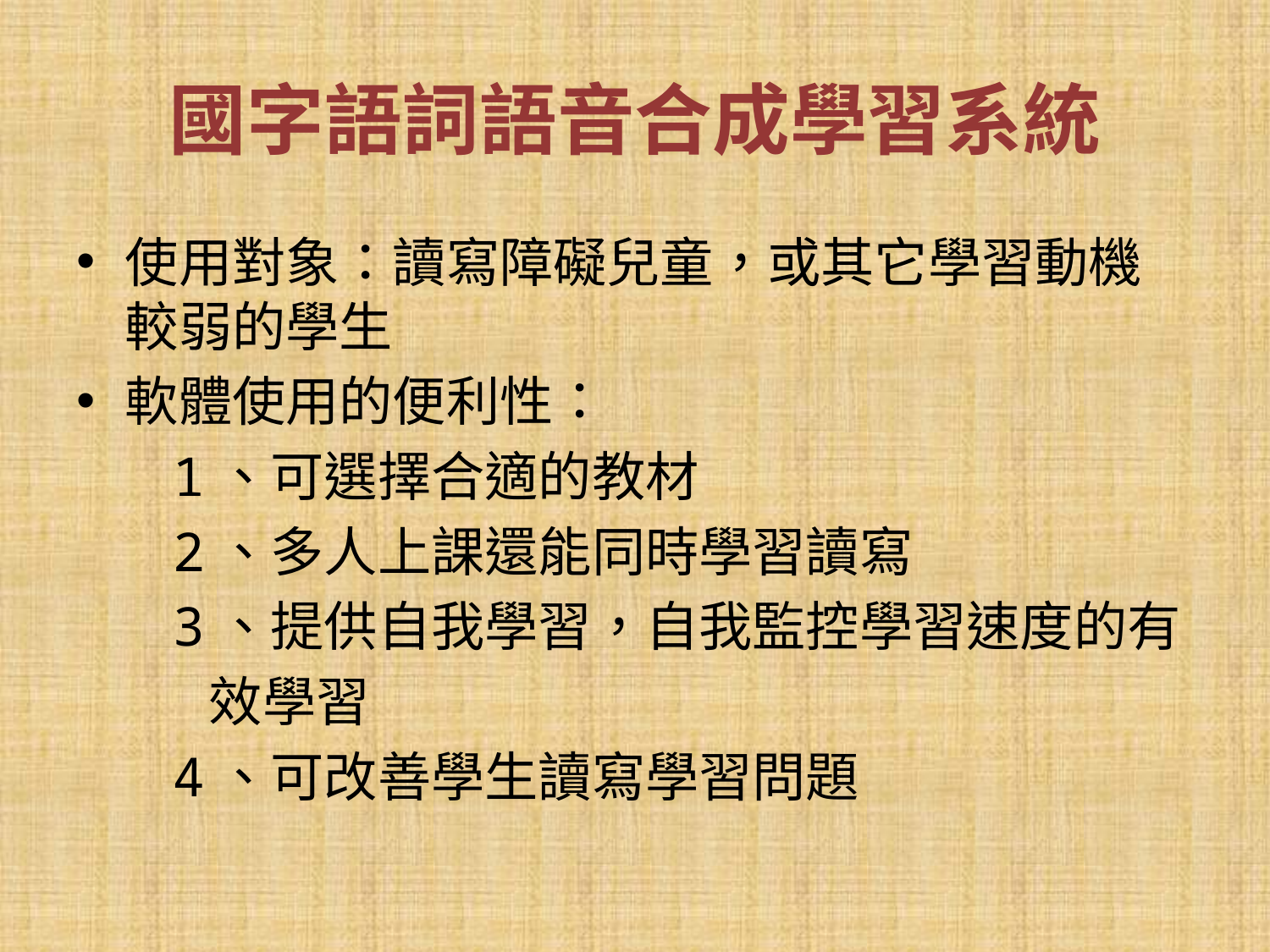

# 國字語詞語音合成學習系統
使用對象：讀寫障礙兒童，或其它學習動機較弱的學生
軟體使用的便利性：
   1、可選擇合適的教材
   2、多人上課還能同時學習讀寫
   3、提供自我學習，自我監控學習速度的有
          效學習
   4、可改善學生讀寫學習問題